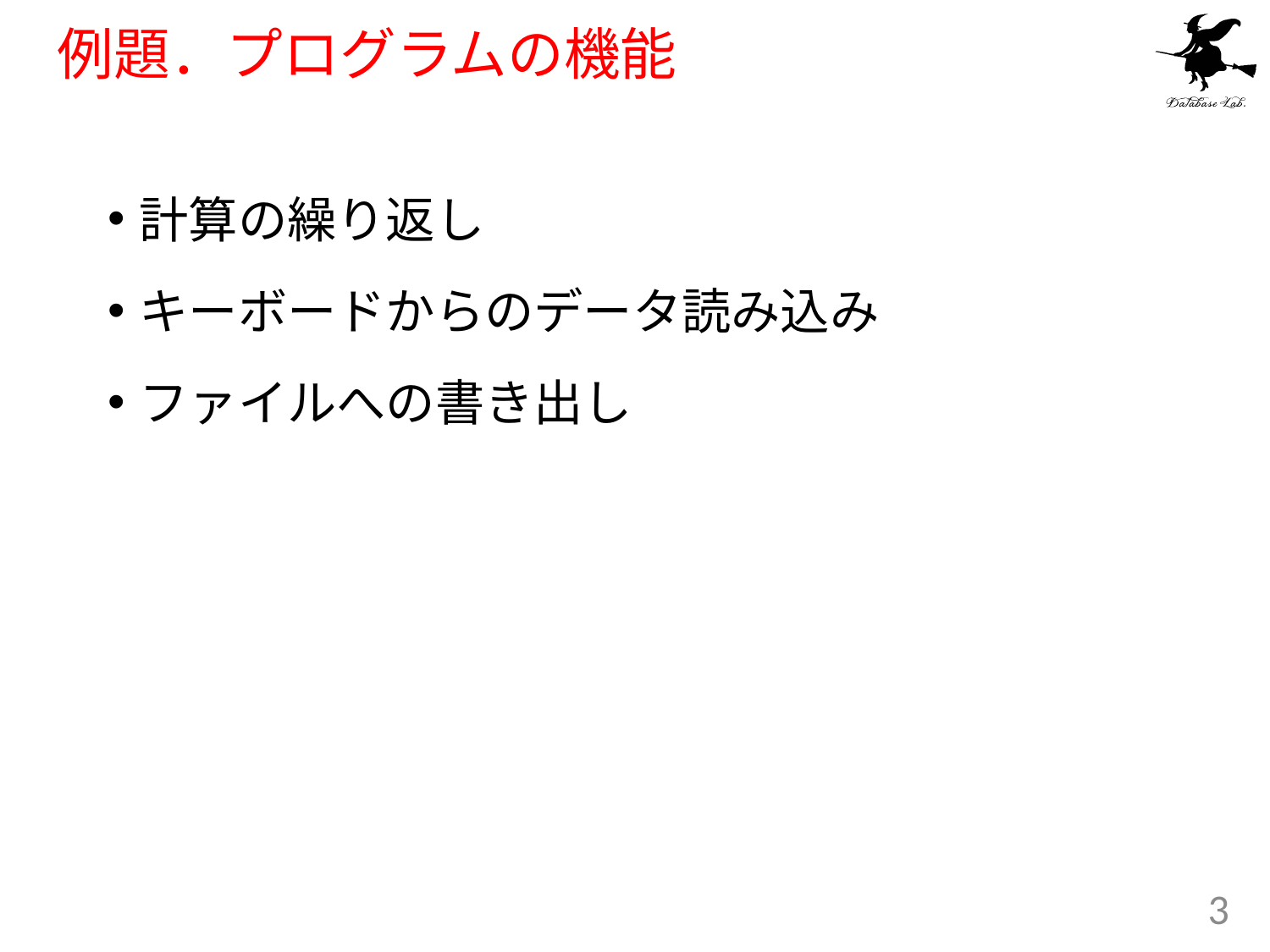

# 例題．プログラムの機能
計算の繰り返し
キーボードからのデータ読み込み
ファイルへの書き出し
3